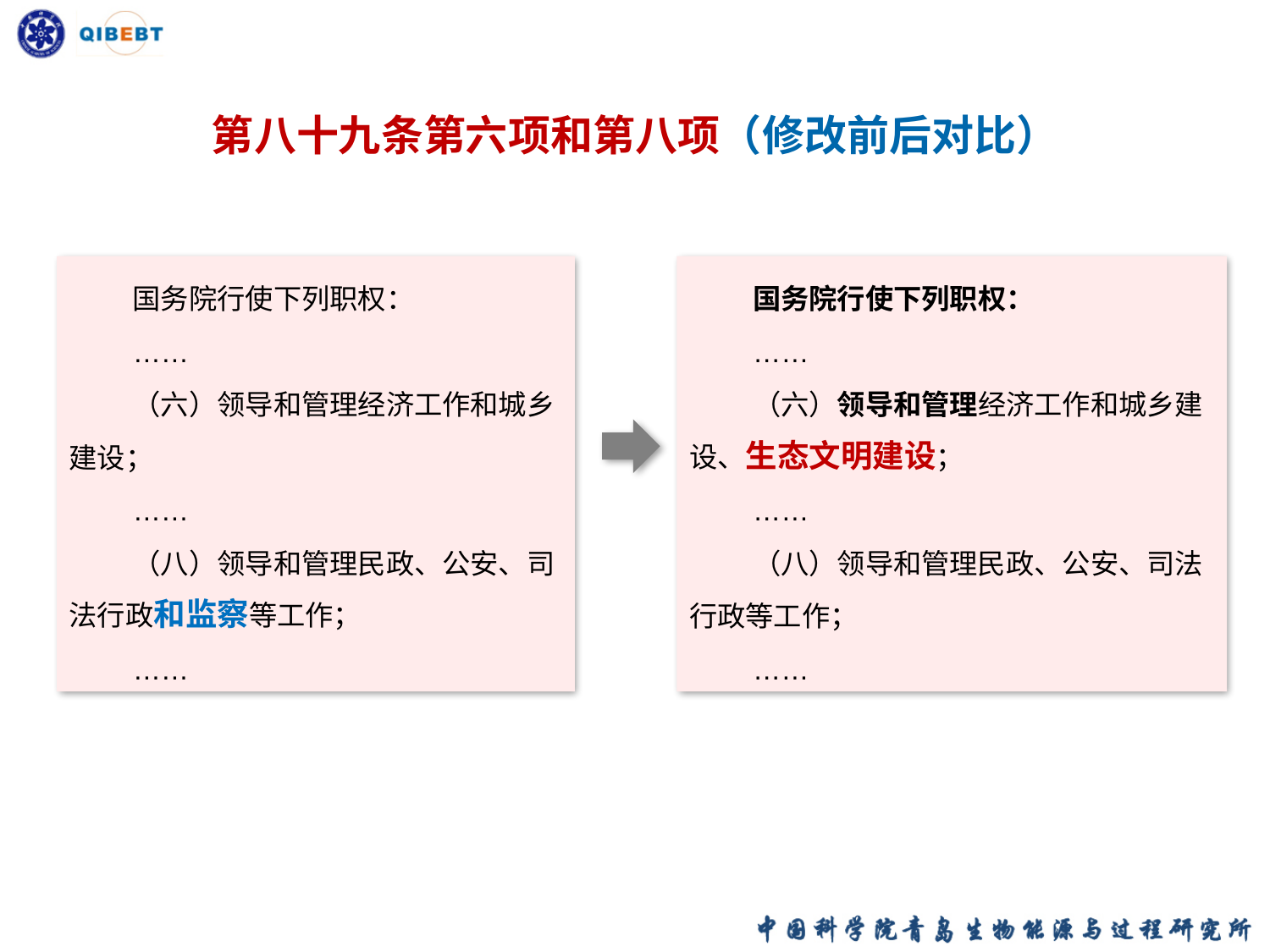

第八十九条第六项和第八项（修改前后对比）
国务院行使下列职权：
……
（六）领导和管理经济工作和城乡建设；
……
（八）领导和管理民政、公安、司法行政和监察等工作；
……
国务院行使下列职权：
……
（六）领导和管理经济工作和城乡建设、生态文明建设；
……
（八）领导和管理民政、公安、司法行政等工作；
……